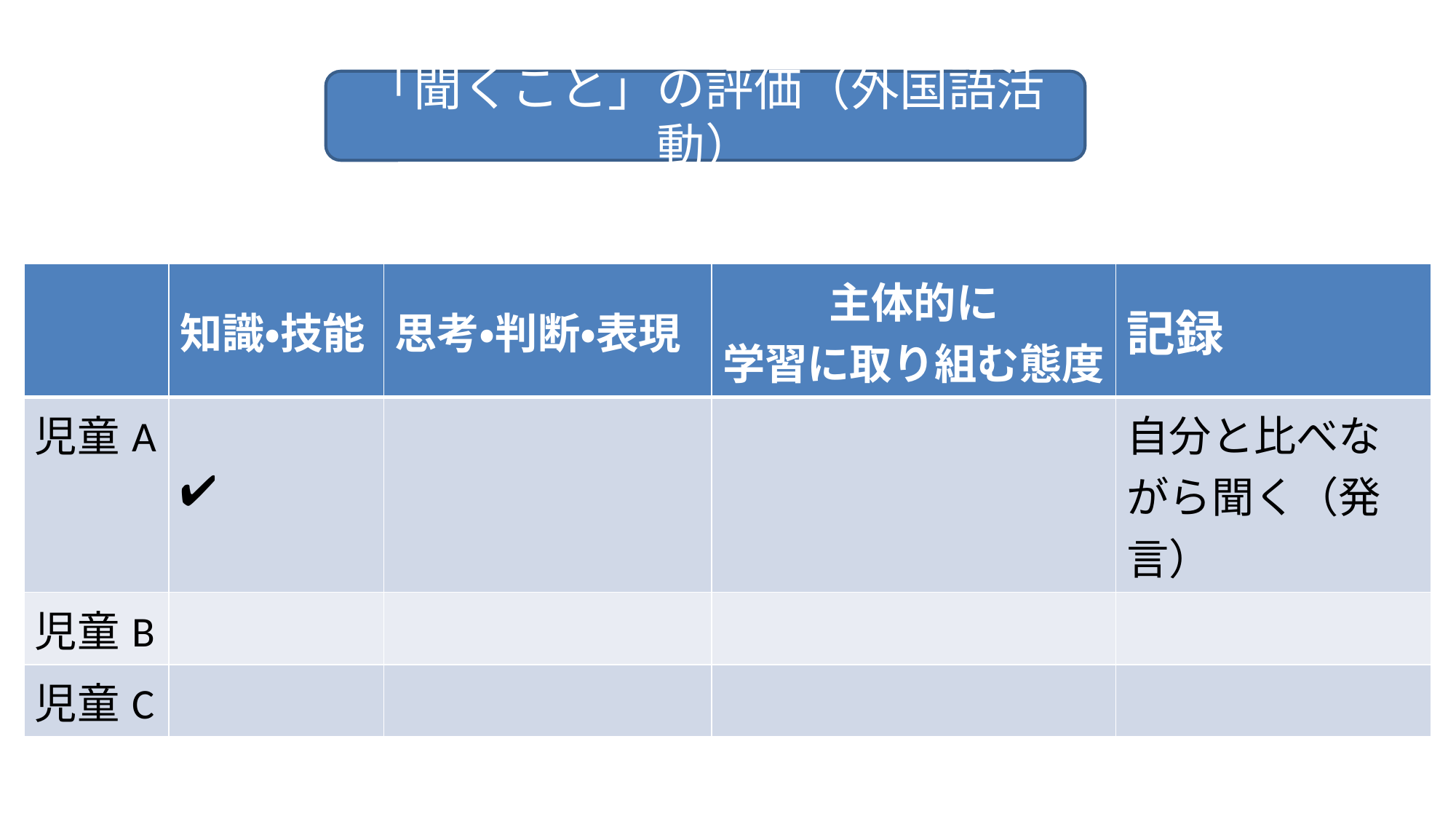

「聞くこと」の評価（外国語活動）
|  | 知識・技能 | 思考・判断・表現 | 主体的に 学習に取り組む態度 | 記録 |
| --- | --- | --- | --- | --- |
| 児童A | ✔ |  |  | 自分と比べながら聞く（発言） |
| 児童B |  |  |  |  |
| 児童C |  |  |  |  |